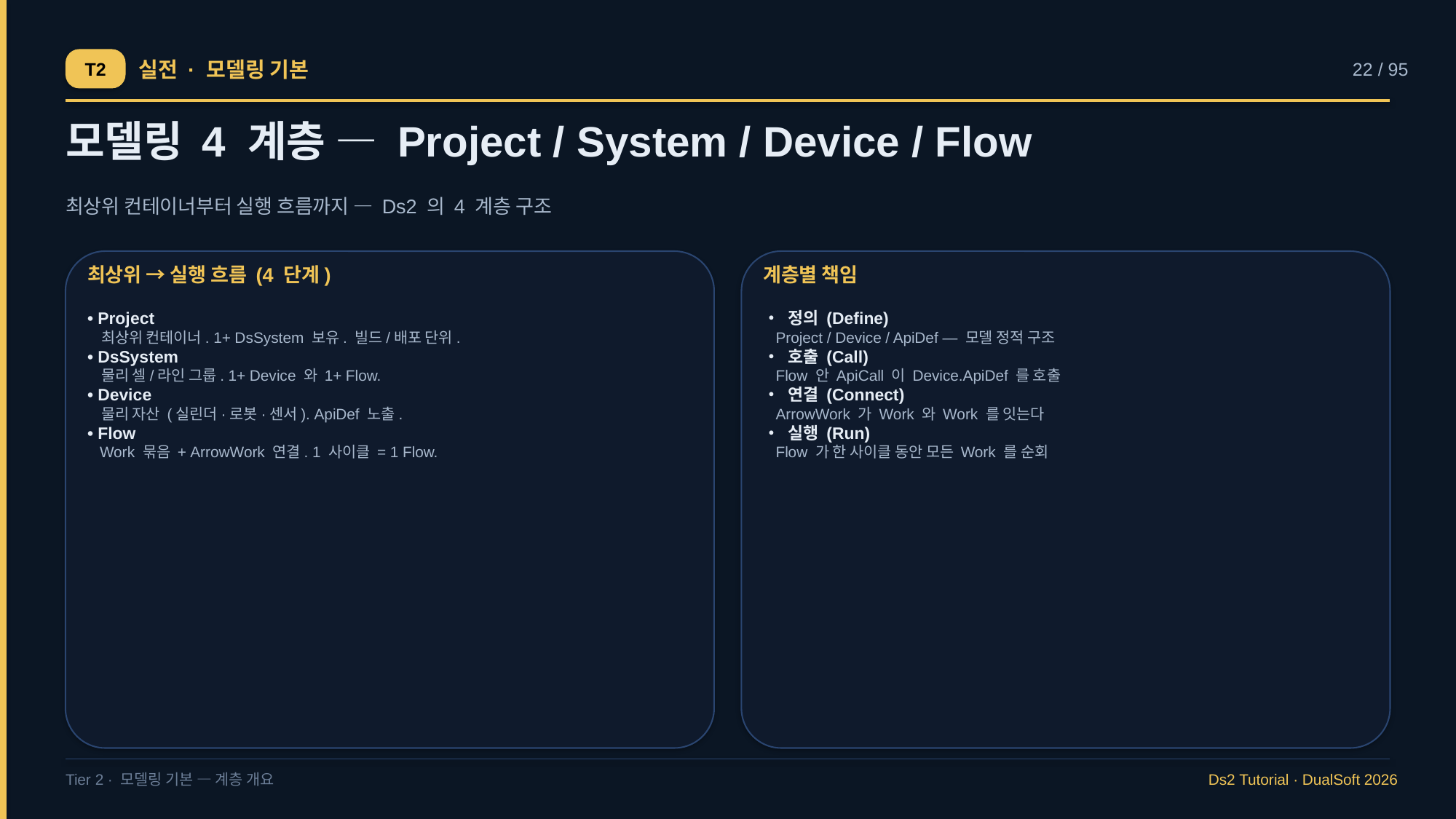

T2
실전 · 모델링 기본
22 / 95
모델링 4 계층 — Project / System / Device / Flow
최상위 컨테이너부터 실행 흐름까지 — Ds2 의 4 계층 구조

최상위 → 실행 흐름 (4 단계)
계층별 책임
• Project
   최상위 컨테이너. 1+ DsSystem 보유. 빌드/배포 단위.
• DsSystem
   물리 셀/라인 그룹. 1+ Device 와 1+ Flow.
• Device
   물리 자산 (실린더·로봇·센서). ApiDef 노출.
• Flow
   Work 묶음 + ArrowWork 연결. 1 사이클 = 1 Flow.
• 정의 (Define)
   Project / Device / ApiDef — 모델 정적 구조
• 호출 (Call)
   Flow 안 ApiCall 이 Device.ApiDef 를 호출
• 연결 (Connect)
   ArrowWork 가 Work 와 Work 를 잇는다
• 실행 (Run)
   Flow 가 한 사이클 동안 모든 Work 를 순회
Tier 2 · 모델링 기본 — 계층 개요
Ds2 Tutorial · DualSoft 2026